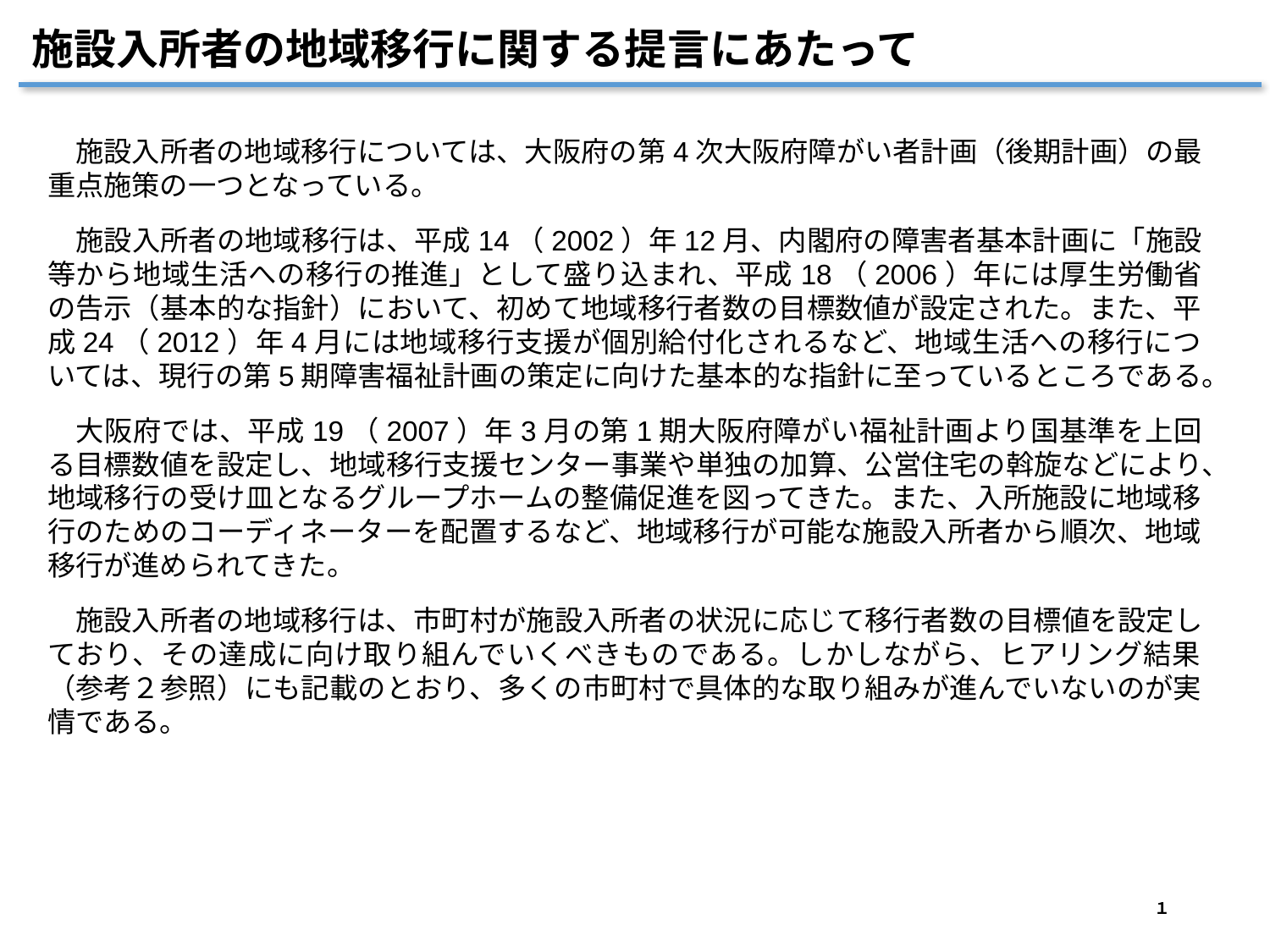

施設入所者の地域移行に関する提言にあたって
　施設入所者の地域移行については、大阪府の第4次大阪府障がい者計画（後期計画）の最重点施策の一つとなっている。
　施設入所者の地域移行は、平成14（2002）年12月、内閣府の障害者基本計画に「施設等から地域生活への移行の推進」として盛り込まれ、平成18（2006）年には厚生労働省の告示（基本的な指針）において、初めて地域移行者数の目標数値が設定された。また、平成24（2012）年4月には地域移行支援が個別給付化されるなど、地域生活への移行については、現行の第5期障害福祉計画の策定に向けた基本的な指針に至っているところである。
　大阪府では、平成19（2007）年3月の第1期大阪府障がい福祉計画より国基準を上回る目標数値を設定し、地域移行支援センター事業や単独の加算、公営住宅の斡旋などにより、地域移行の受け皿となるグループホームの整備促進を図ってきた。また、入所施設に地域移行のためのコーディネーターを配置するなど、地域移行が可能な施設入所者から順次、地域移行が進められてきた。
　施設入所者の地域移行は、市町村が施設入所者の状況に応じて移行者数の目標値を設定しており、その達成に向け取り組んでいくべきものである。しかしながら、ヒアリング結果（参考２参照）にも記載のとおり、多くの市町村で具体的な取り組みが進んでいないのが実情である。

１